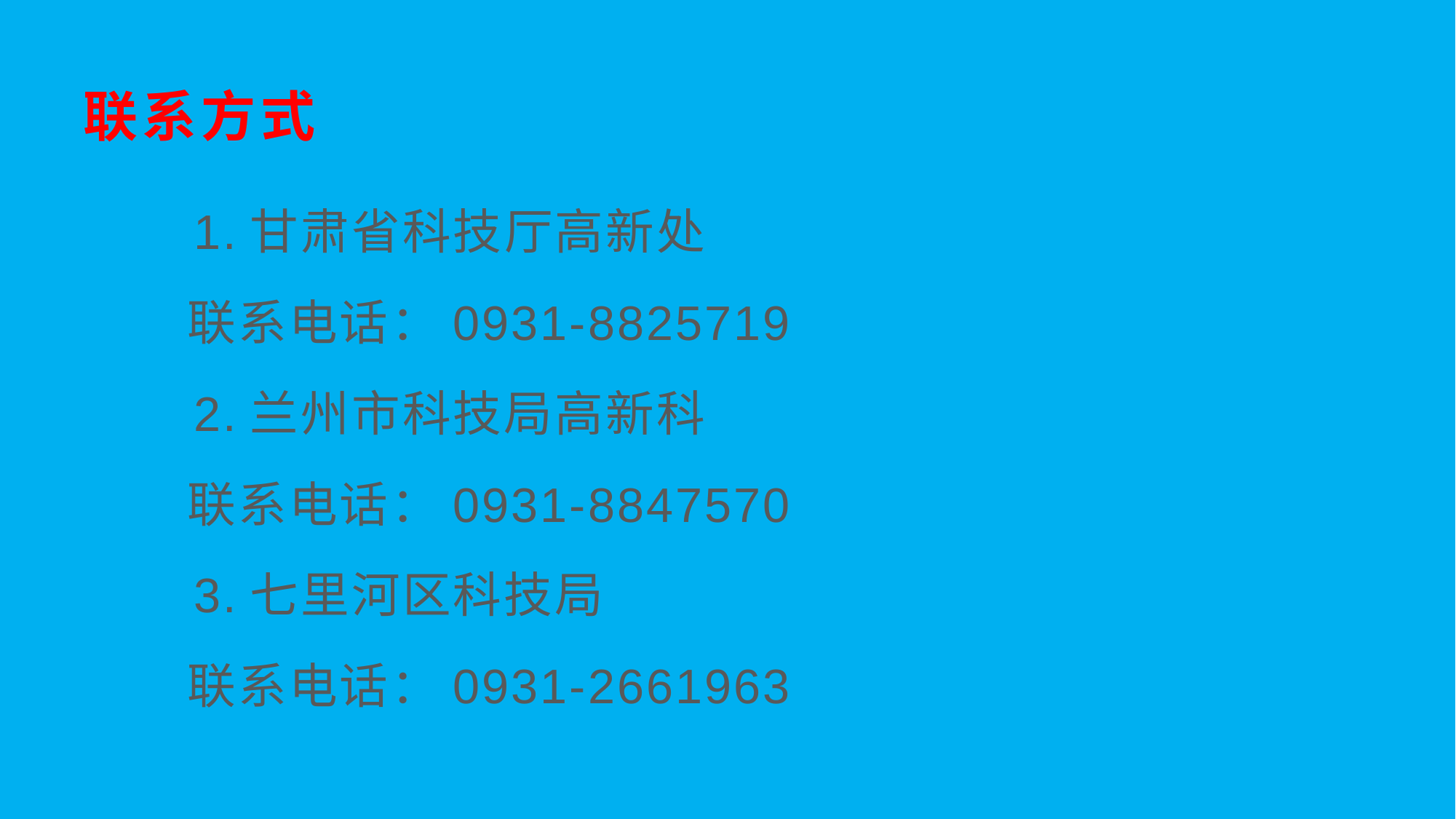

# 联系方式
       1.甘肃省科技厅高新处
       联系电话：0931-8825719
       2.兰州市科技局高新科
       联系电话：0931-8847570
       3.七里河区科技局
       联系电话：0931-2661963